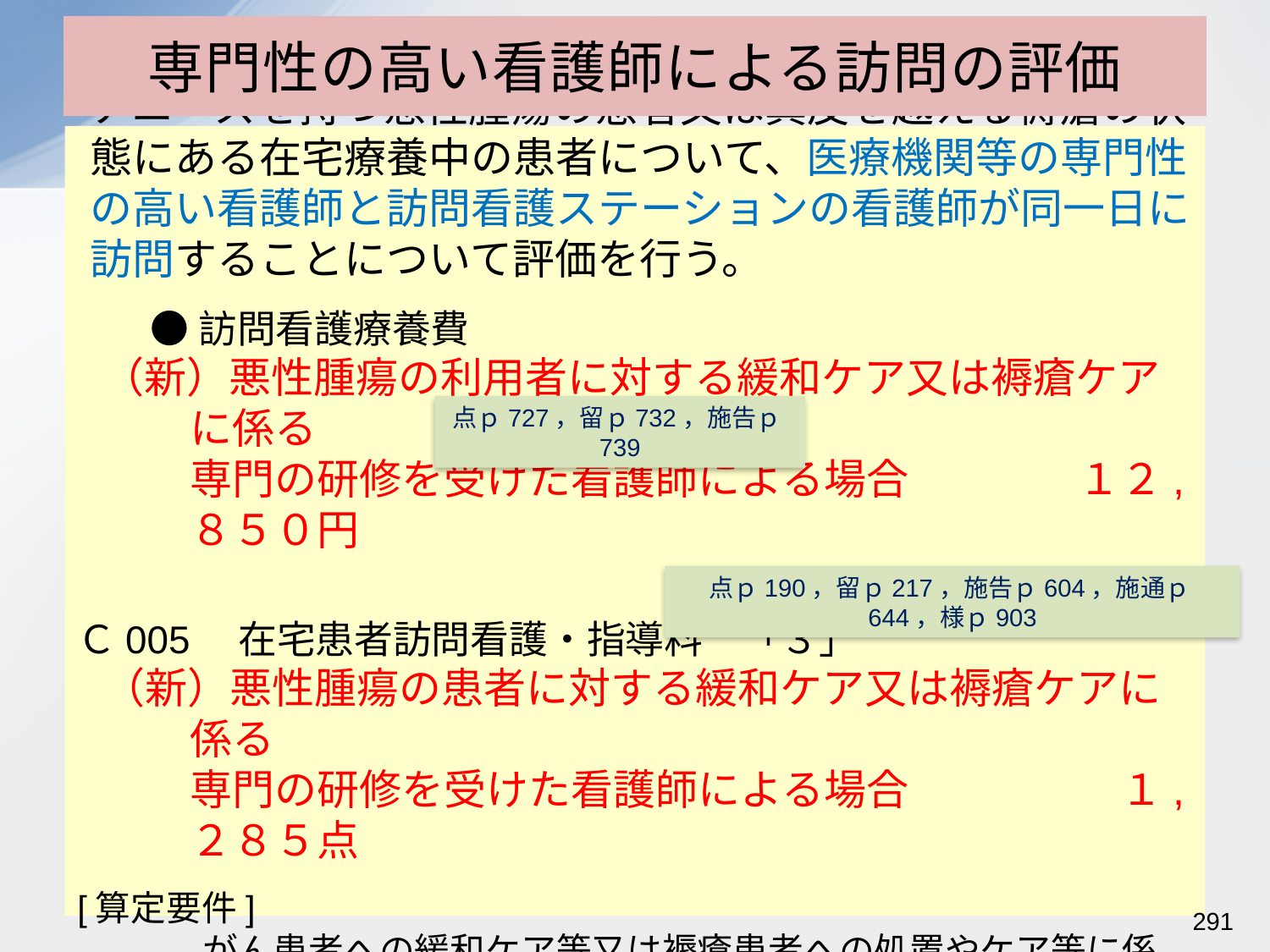

# 専門性の高い看護師による訪問の評価
鎮痛療法又は化学療法を行っている入院中以外の緩和ケアニーズを持つ悪性腫瘍の患者又は真皮を越える褥瘡の状態にある在宅療養中の患者について、医療機関等の専門性の高い看護師と訪問看護ステーションの看護師が同一日に訪問することについて評価を行う。
●訪問看護療養費
（新）悪性腫瘍の利用者に対する緩和ケア又は褥瘡ケアに係る
専門の研修を受けた看護師による場合　　　　１２,８５０円

Ｃ005　在宅患者訪問看護・指導料　「３」
（新）悪性腫瘍の患者に対する緩和ケア又は褥瘡ケアに係る
専門の研修を受けた看護師による場合　　　　　１,２８５点
[算定要件]
がん患者への緩和ケア等又は褥瘡患者への処置やケア等に係る６月以上の適切な研修を修了した者であること。
点ｐ727，留ｐ732，施告ｐ739
点ｐ190，留ｐ217，施告ｐ604，施通ｐ644，様ｐ903
291